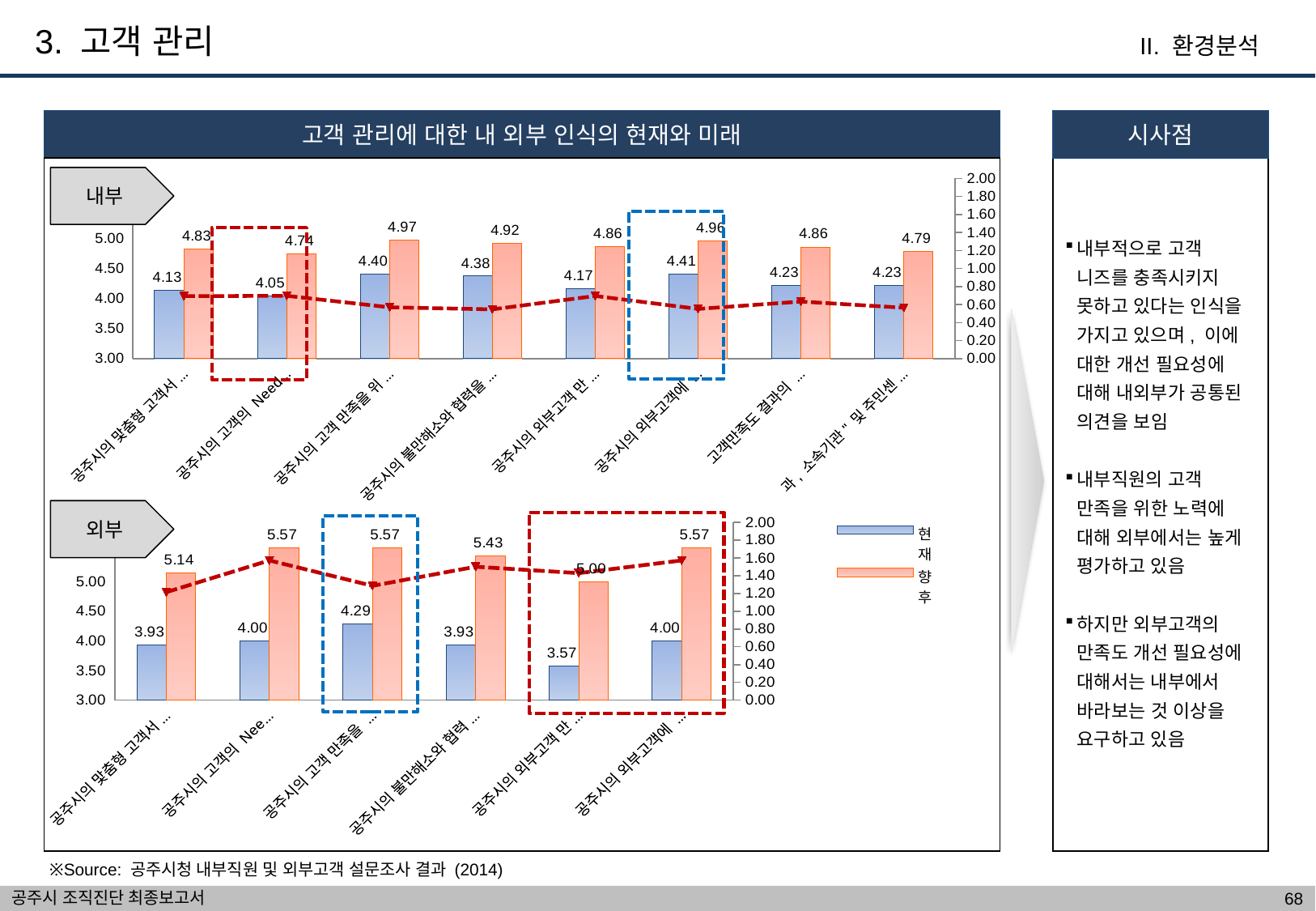

3. 고객 관리
II. 환경분석
고객 관리에 대한 내 외부 인식의 현재와 미래
시사점

내부적으로 고객 니즈를 충족시키지 못하고 있다는 인식을 가지고 있으며, 이에 대한 개선 필요성에 대해 내외부가 공통된 의견을 보임

내부직원의 고객 만족을 위한 노력에 대해 외부에서는 높게 평가하고 있음

하지만 외부고객의 만족도 개선 필요성에 대해서는 내부에서 바라보는 것 이상을 요구하고 있음

내부

### Chart

| Category | 현재 | 향후 | Gap |
|---|---|---|---|
| 공주시의 맟춤형 고객서비스 제공 여부 | 4.132231404958685 | 4.8262108262108265 | 0.6939794212521476 |
| 공주시의 고객의 Needs 반영여부 | 4.046575342465749 | 4.744318181818183 | 0.6977428393524296 |
| 공주시의 고객 만족을 위한 노력 정도 | 4.404371584699456 | 4.9742120343839575 | 0.5698404496844987 |
| 공주시의 불만해소와 협력을 위한 노력 정도 | 4.375342465753431 | 4.9228571428571435 | 0.5475146771037187 |
| 공주시의 외부고객 만족도 수준 | 4.166666666666667 | 4.862464183381087 | 0.695797516714421 |
| 공주시의 외부고객에 대한 친절도 | 4.40821917808219 | 4.959999999999992 | 0.5517808219178055 |
| 고객만족도 결과의 정책활용 | 4.225274725274729 | 4.859598853868196 | 0.6343241285934712 |
| 과, 소속기관" 및 주민센터의 성과 창출 여부 | 4.225000000000004 | 4.79036827195468 | 0.5653682719546705 |

외부

### Chart

| Category | 현재 | 향후 | Gap |
|---|---|---|---|
| 공주시의 맟춤형 고객서비스 제공 여부 | 3.92857142857143 | 5.1428571428571415 | 1.2142857142857157 |
| 공주시의 고객의 Needs 반영여부 | 4.0 | 5.571428571428571 | 1.571428571428572 |
| 공주시의 고객 만족을 위한 노력 정도 | 4.285714285714287 | 5.571428571428571 | 1.2857142857142851 |
| 공주시의 불만해소와 협력을 위한 노력 정도 | 3.9285714285714297 | 5.428571428571429 | 1.5000000000000009 |
| 공주시의 외부고객 만족도 수준 | 3.5714285714285707 | 5.0 | 1.4285714285714288 |
| 공주시의 외부고객에 대한 친절도 | 4.0 | 5.571428571428571 | 1.571428571428572 |

※ Source: 공주시청 내부직원 및 외부고객 설문조사 결과 (2014)